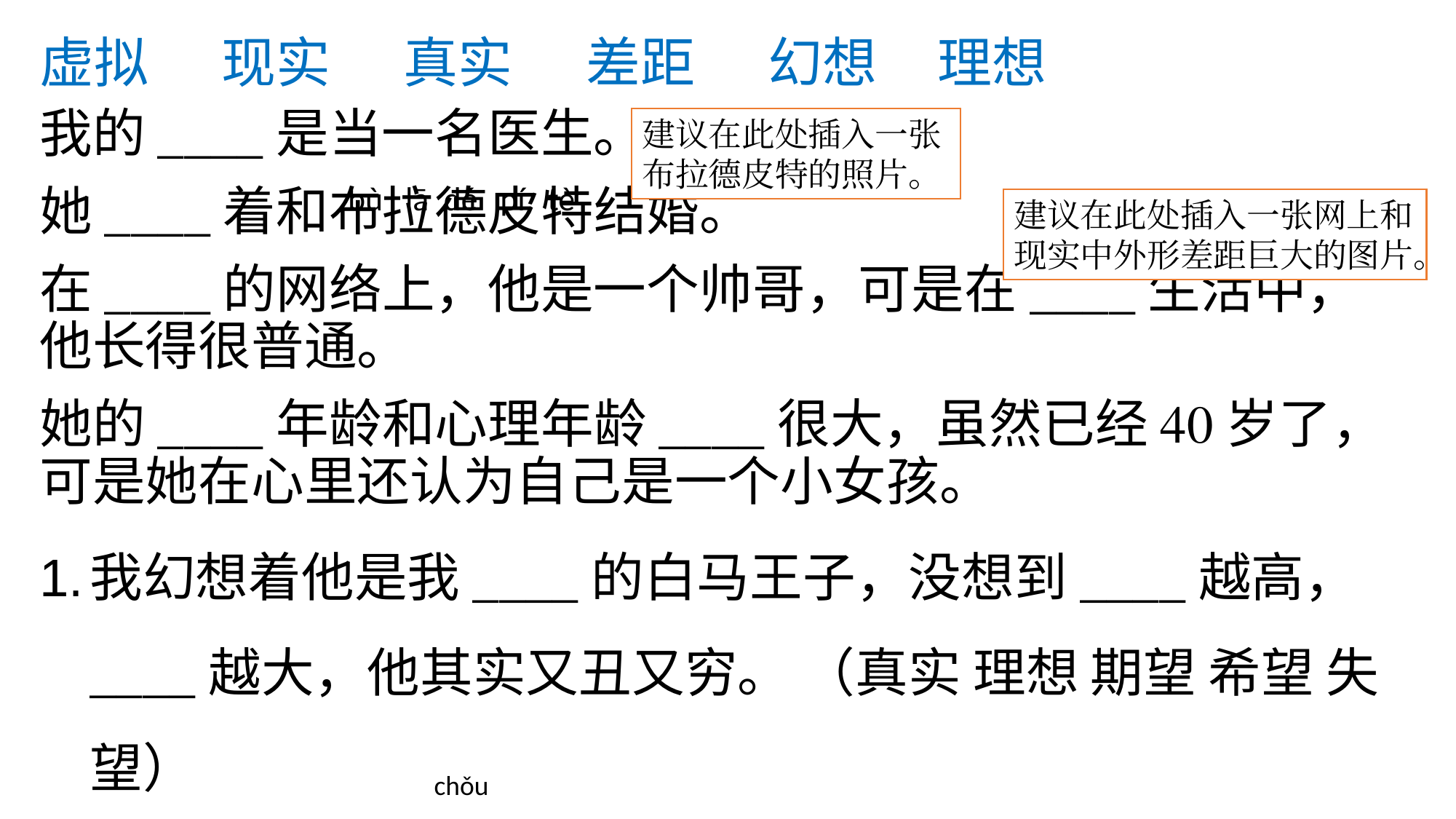

# 虚拟      现实      真实      差距      幻想     理想
我的____是当一名医生。
她____着和布拉德皮特结婚。
在____的网络上，他是一个帅哥，可是在____生活中，他长得很普通。
她的____年龄和心理年龄____很大，虽然已经40岁了，可是她在心里还认为自己是一个小女孩。
我幻想着他是我____的白马王子，没想到____越高，____越大，他其实又丑又穷。 （真实 理想 期望 希望 失望）
建议在此处插入一张布拉德皮特的照片。
bù   lā  dé   pí   tè
建议在此处插入一张网上和现实中外形差距巨大的图片。
chǒu